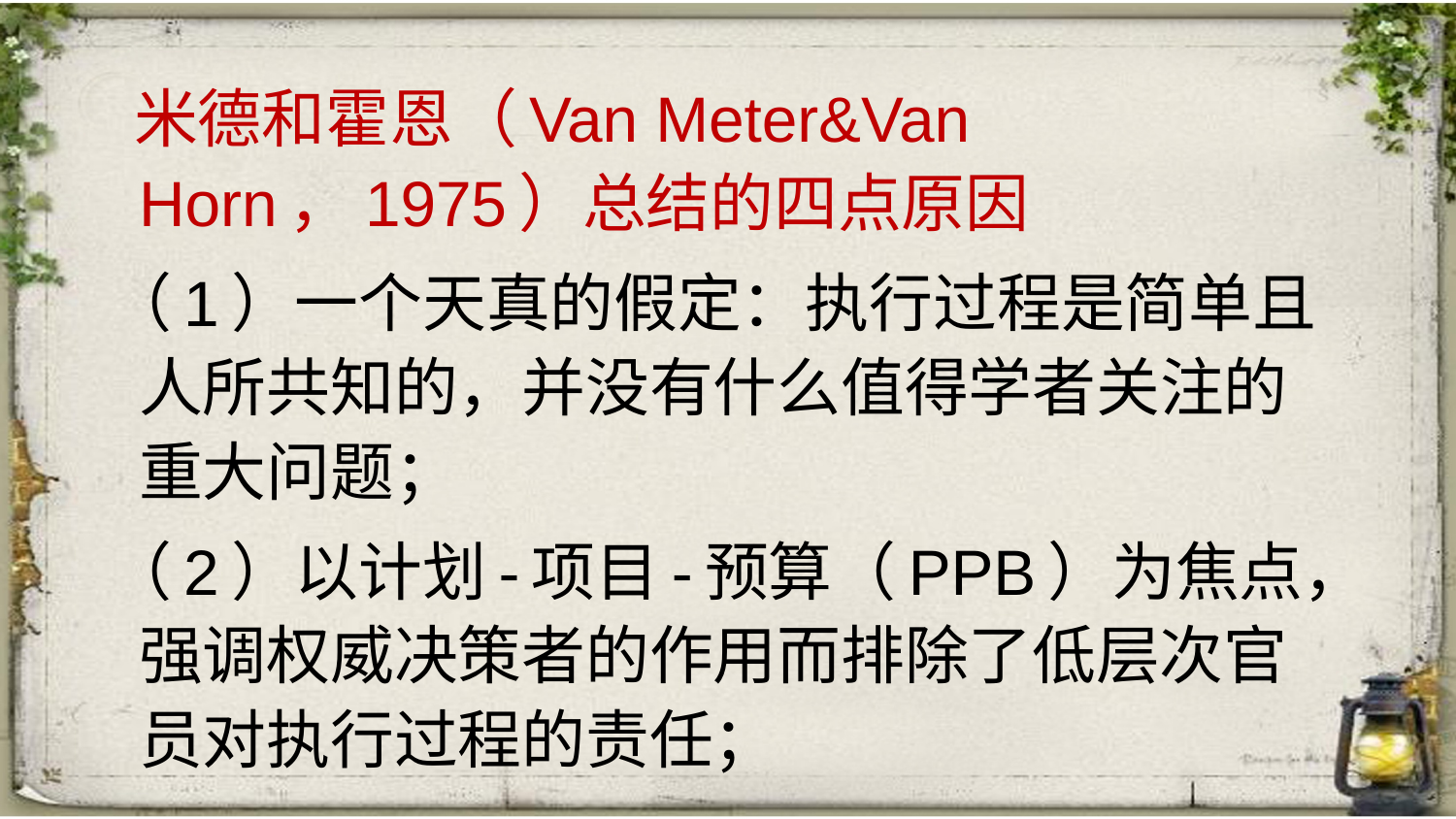

米德和霍恩（Van Meter&Van Horn，1975）总结的四点原因
（1）一个天真的假定：执行过程是简单且人所共知的，并没有什么值得学者关注的重大问题；
（2）以计划-项目-预算（PPB）为焦点，强调权威决策者的作用而排除了低层次官员对执行过程的责任；